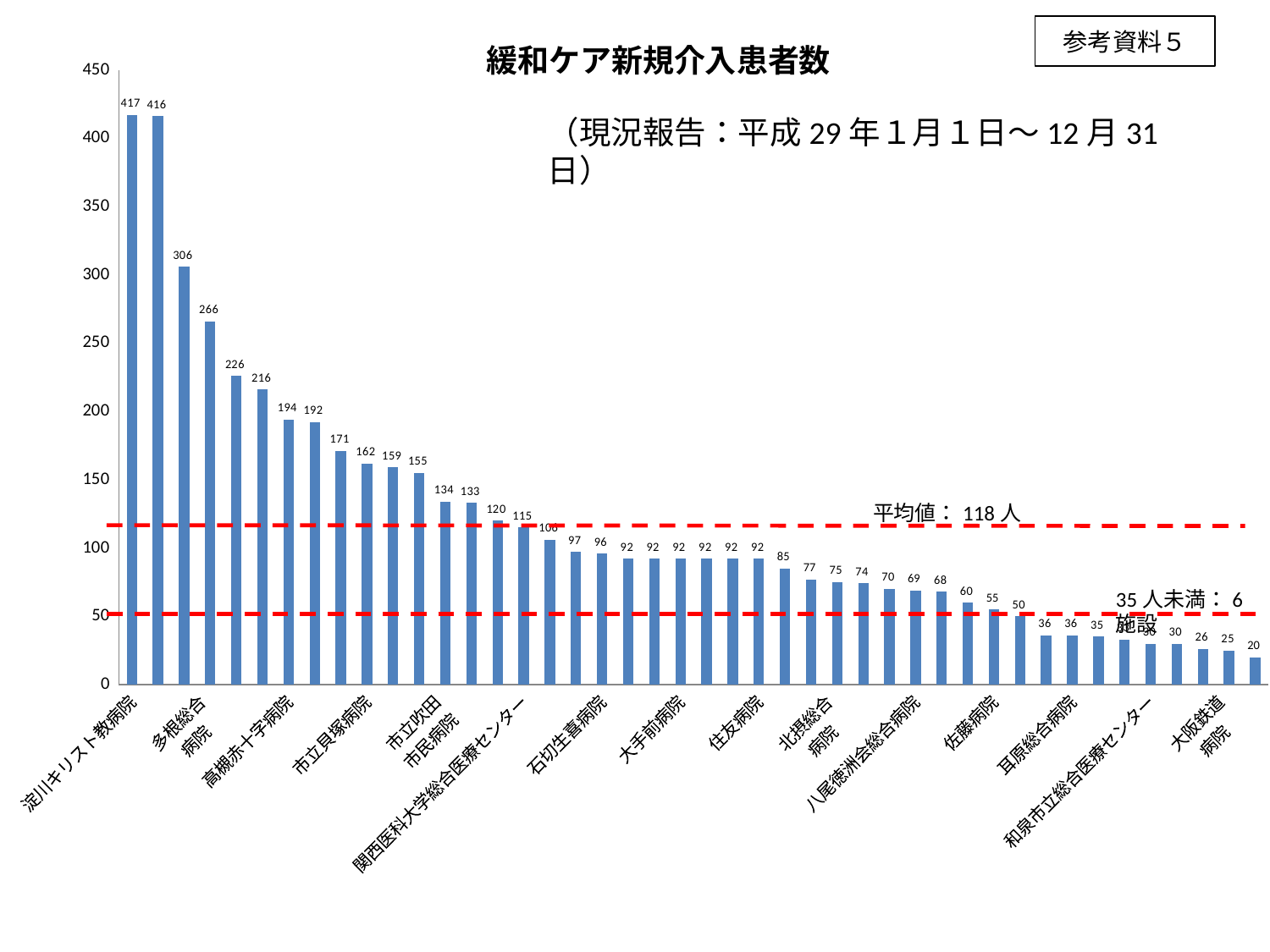

### Chart: 緩和ケア新規介入患者数

| Category |  |
|---|---|
| 淀川キリスト教病院 | 417.0 |
| 大阪警察病院 | 416.0 |
| 星ヶ丘医療センター | 306.0 |
| 多根総合
病院 | 266.0 |
| 市立池田病院 | 226.0 |
| 箕面市立病院 | 216.0 |
| 高槻赤十字病院 | 194.0 |
| 済生会吹田病院 | 192.0 |
| 日本生命病院 | 171.0 |
| 市立貝塚病院 | 162.0 |
| 済生会野江病院 | 159.0 |
| 北野病院 | 155.0 |
| 市立吹田
市民病院 | 134.0 |
| 若草第一病院 | 133.0 |
| 府中病院 | 120.0 |
| 関西医科大学総合医療センター | 115.0 |
| 岸和田徳洲会病院 | 106.0 |
| 関西電力病院 | 97.0 |
| 石切生喜病院 | 96.0 |
| 　富田林病院 | 92.0 |
| ベルランド総合病院 | 92.0 |
| 大手前病院 | 92.0 |
| 済生会中津病院 | 92.0 |
| JCHO
大阪病院 | 92.0 |
| 住友病院 | 92.0 |
| 愛仁会高槻病院 | 85.0 |
| りんくう総合医療センター | 77.0 |
| 北摂総合
病院 | 75.0 |
| 泉尾病院 | 74.0 |
| 松下記念病院 | 70.0 |
| 八尾徳洲会総合病院 | 69.0 |
| 市立ひらかた病院 | 68.0 |
| 済生会
千里病院 | 60.0 |
| 佐藤病院 | 55.0 |
| 市立柏原病院 | 50.0 |
| PL病院 | 36.0 |
| 耳原総合病院 | 36.0 |
| 南大阪病院 | 35.0 |
| 東住吉森本病院 | 33.0 |
| 和泉市立総合医療センター | 30.0 |
| NTT西日本大阪病院 | 30.0 |
| 泉大津市立病院 | 26.0 |
| 大阪鉄道
病院 | 25.0 |
| 千船病院 | 20.0 |
参考資料５
（現況報告：平成29年１月１日～12月31日）
平均値：118人
35人未満：6施設